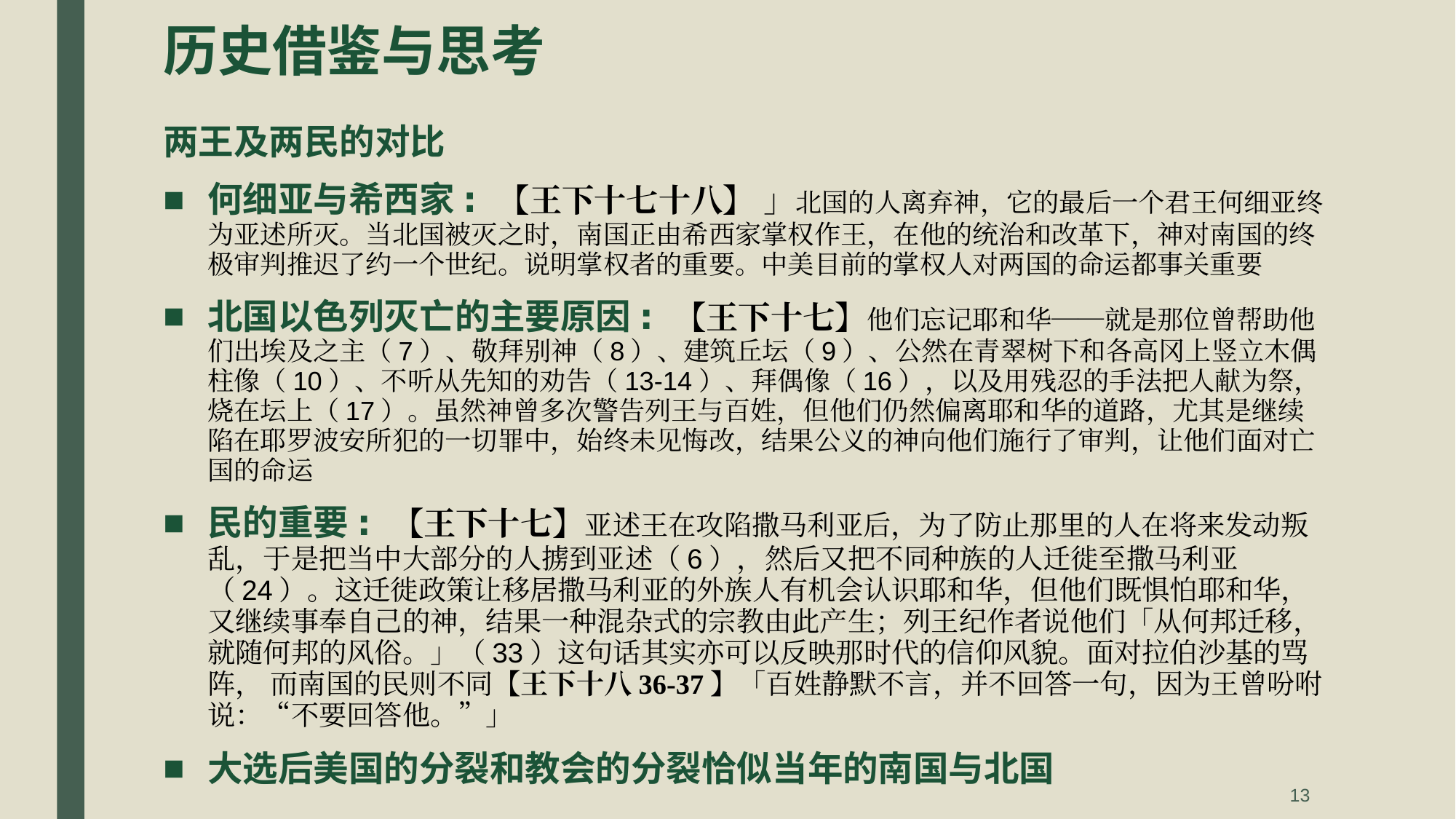

# 历史借鉴与思考
两王及两民的对比
何细亚与希西家: 【王下十七十八】 」北国的人离弃神，它的最后一个君王何细亚终为亚述所灭。当北国被灭之时，南国正由希西家掌权作王，在他的统治和改革下，神对南国的终极审判推迟了约一个世纪。说明掌权者的重要。中美目前的掌权人对两国的命运都事关重要
北国以色列灭亡的主要原因: 【王下十七】他们忘记耶和华──就是那位曾帮助他们出埃及之主（7）、敬拜别神（8）、建筑丘坛（9）、公然在青翠树下和各高冈上竖立木偶柱像（10）、不听从先知的劝告（13-14）、拜偶像（16），以及用残忍的手法把人献为祭，烧在坛上（17）。虽然神曾多次警告列王与百姓，但他们仍然偏离耶和华的道路，尤其是继续陷在耶罗波安所犯的一切罪中，始终未见悔改，结果公义的神向他们施行了审判，让他们面对亡国的命运
民的重要: 【王下十七】亚述王在攻陷撒马利亚后，为了防止那里的人在将来发动叛乱，于是把当中大部分的人掳到亚述（6），然后又把不同种族的人迁徙至撒马利亚（24）。这迁徙政策让移居撒马利亚的外族人有机会认识耶和华，但他们既惧怕耶和华，又继续事奉自己的神，结果一种混杂式的宗教由此产生；列王纪作者说他们「从何邦迁移，就随何邦的风俗。」（33）这句话其实亦可以反映那时代的信仰风貌。面对拉伯沙基的骂阵， 而南国的民则不同【王下十八36-37】「百姓静默不言，并不回答一句，因为王曾吩咐说：“不要回答他。”」
大选后美国的分裂和教会的分裂恰似当年的南国与北国
13